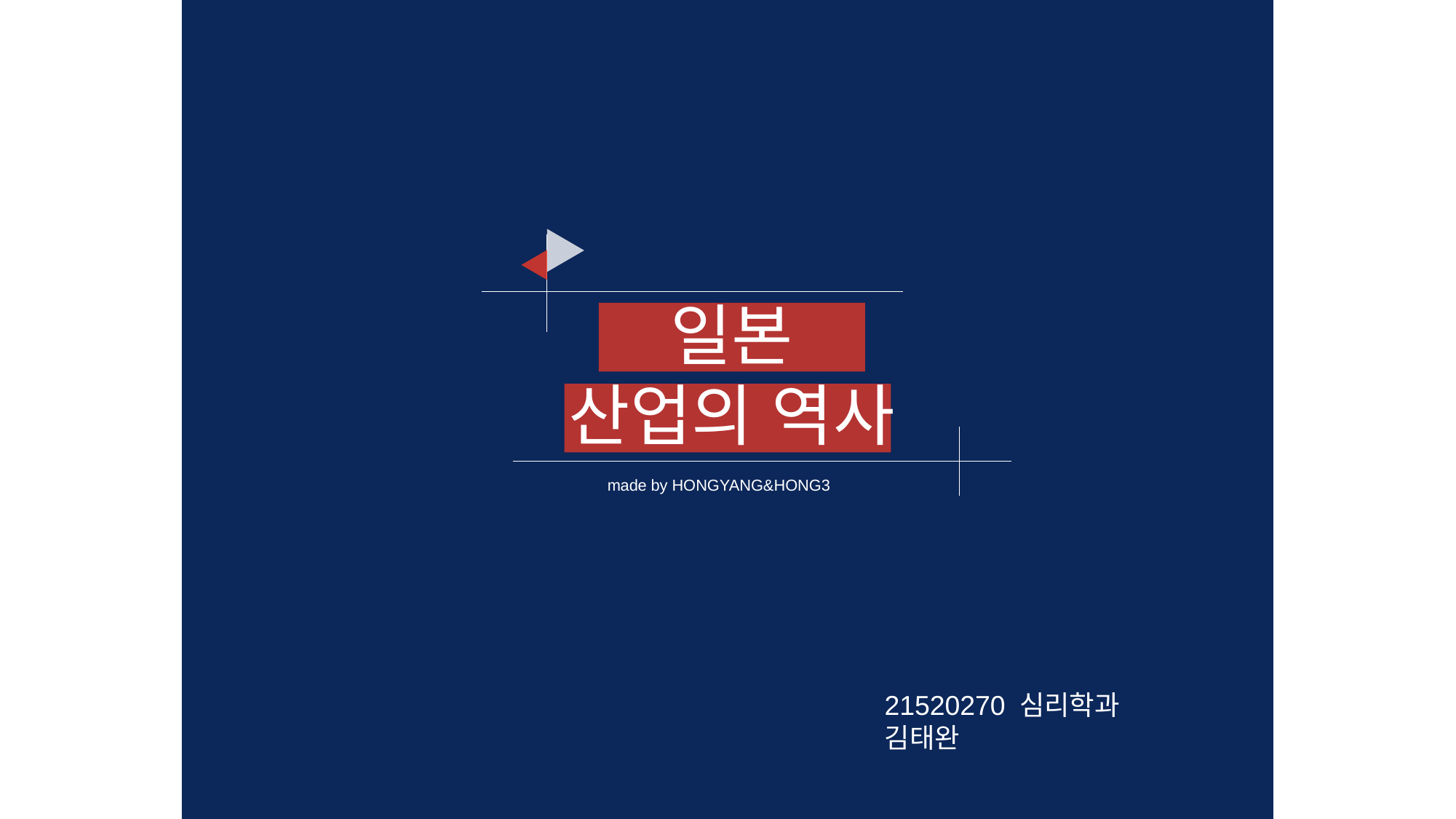

일본
산업의 역사

made by HONGYANG&HONG3
21520270 심리학과
김태완